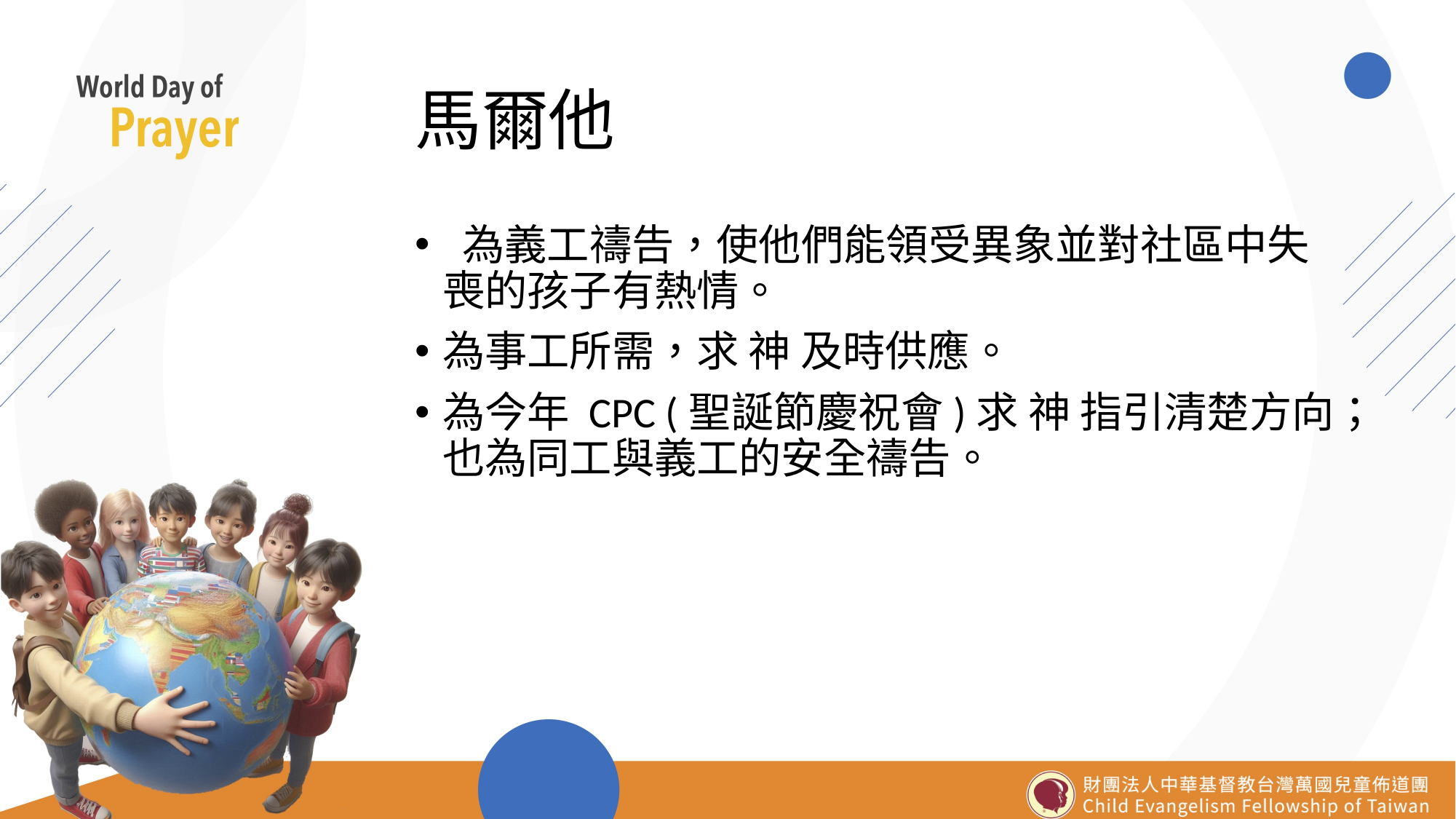

# 馬爾他
 為義工禱告，使他們能領受異象並對社區中失喪的孩子有熱情。
為事工所需，求 神 及時供應。
為今年 CPC (聖誕節慶祝會)求 神 指引清楚方向；也為同工與義工的安全禱告。